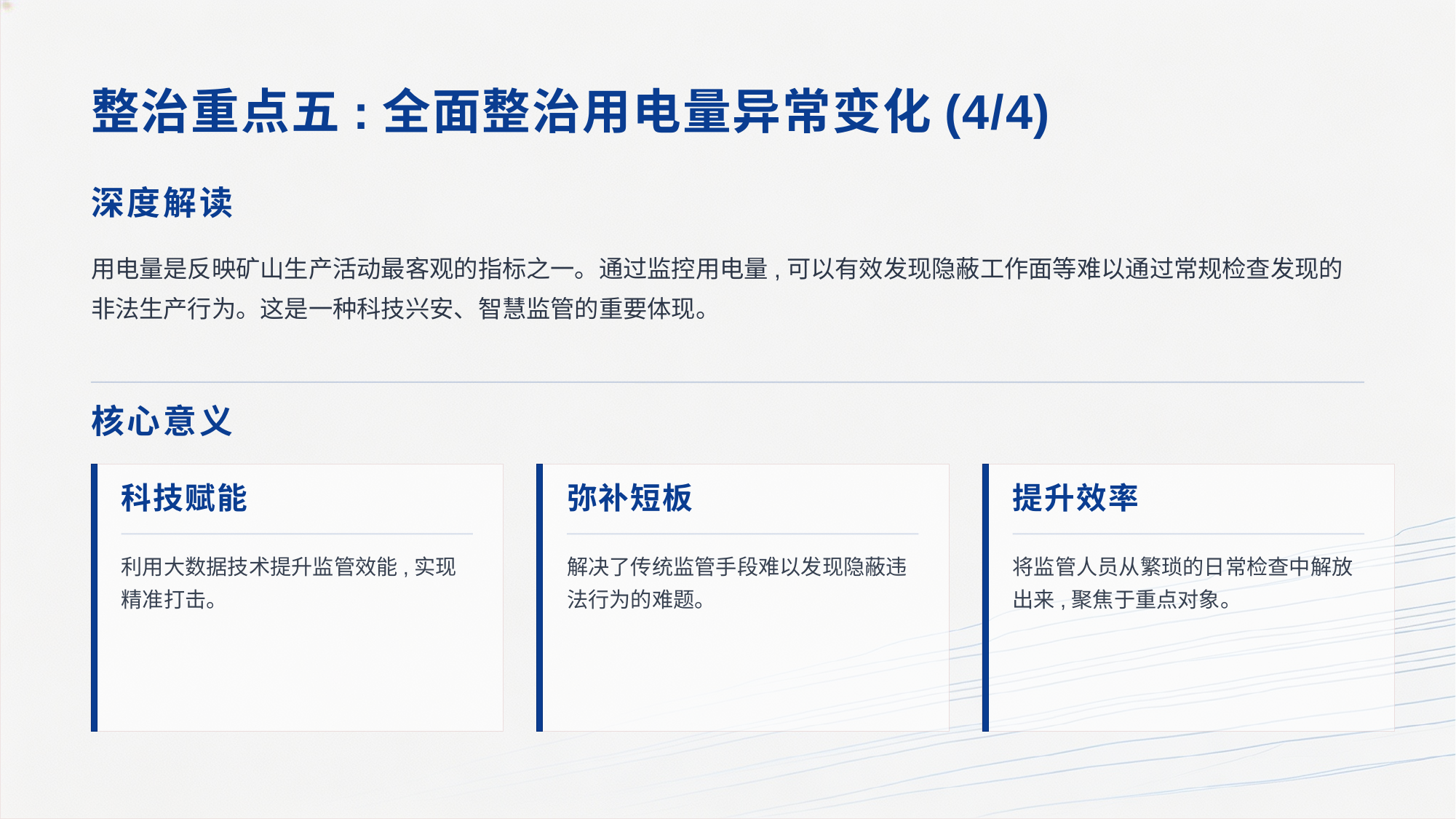

整治重点五:全面整治用电量异常变化(4/4)
深度解读
用电量是反映矿山生产活动最客观的指标之一。通过监控用电量,可以有效发现隐蔽工作面等难以通过常规检查发现的非法生产行为。这是一种科技兴安、智慧监管的重要体现。
核心意义

科技赋能
弥补短板
提升效率
利用大数据技术提升监管效能,实现精准打击。
解决了传统监管手段难以发现隐蔽违法行为的难题。
将监管人员从繁琐的日常检查中解放出来,聚焦于重点对象。